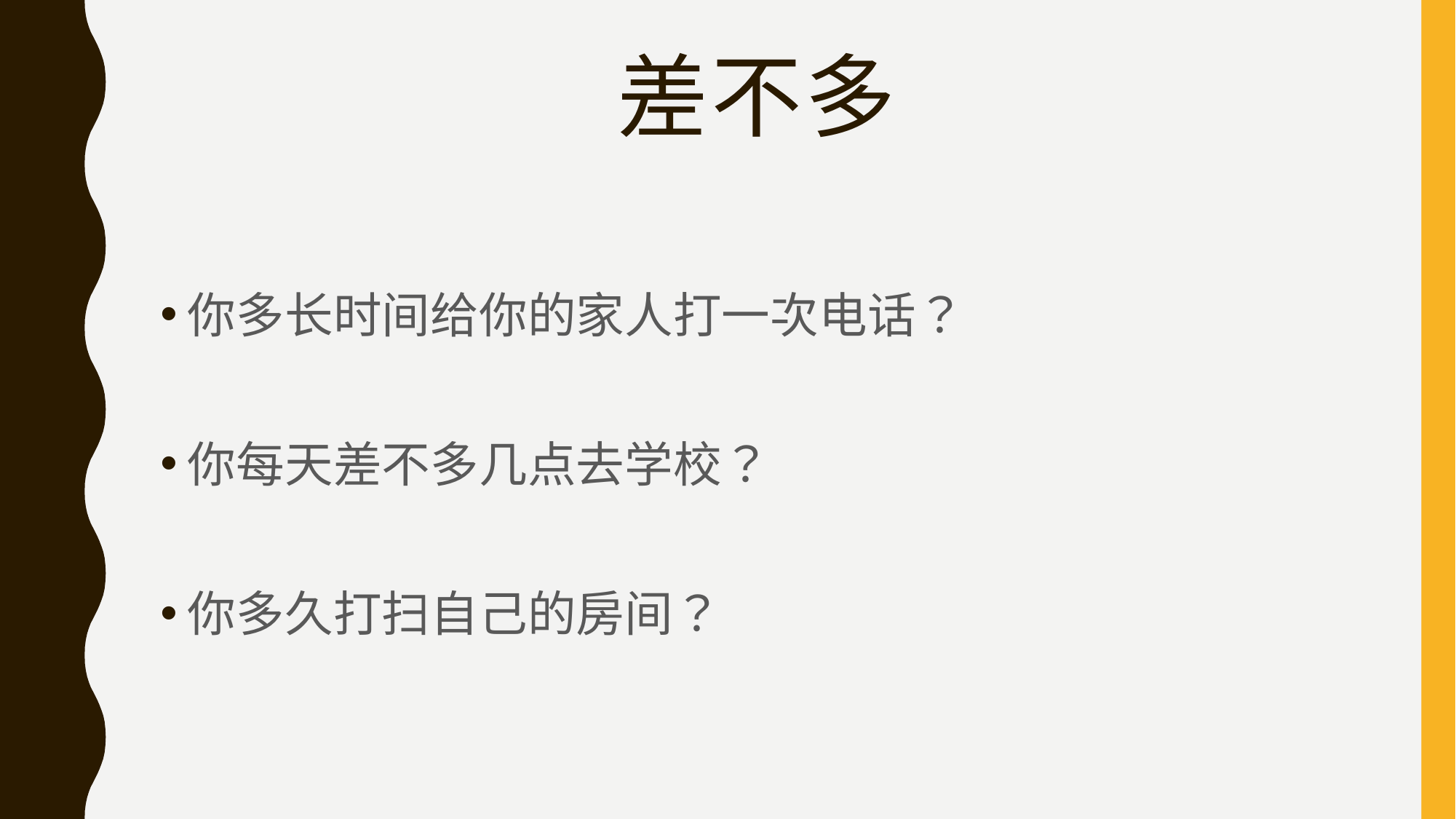

# 差不多
你多长时间给你的家人打一次电话？

你每天差不多几点去学校？

你多久打扫自己的房间？